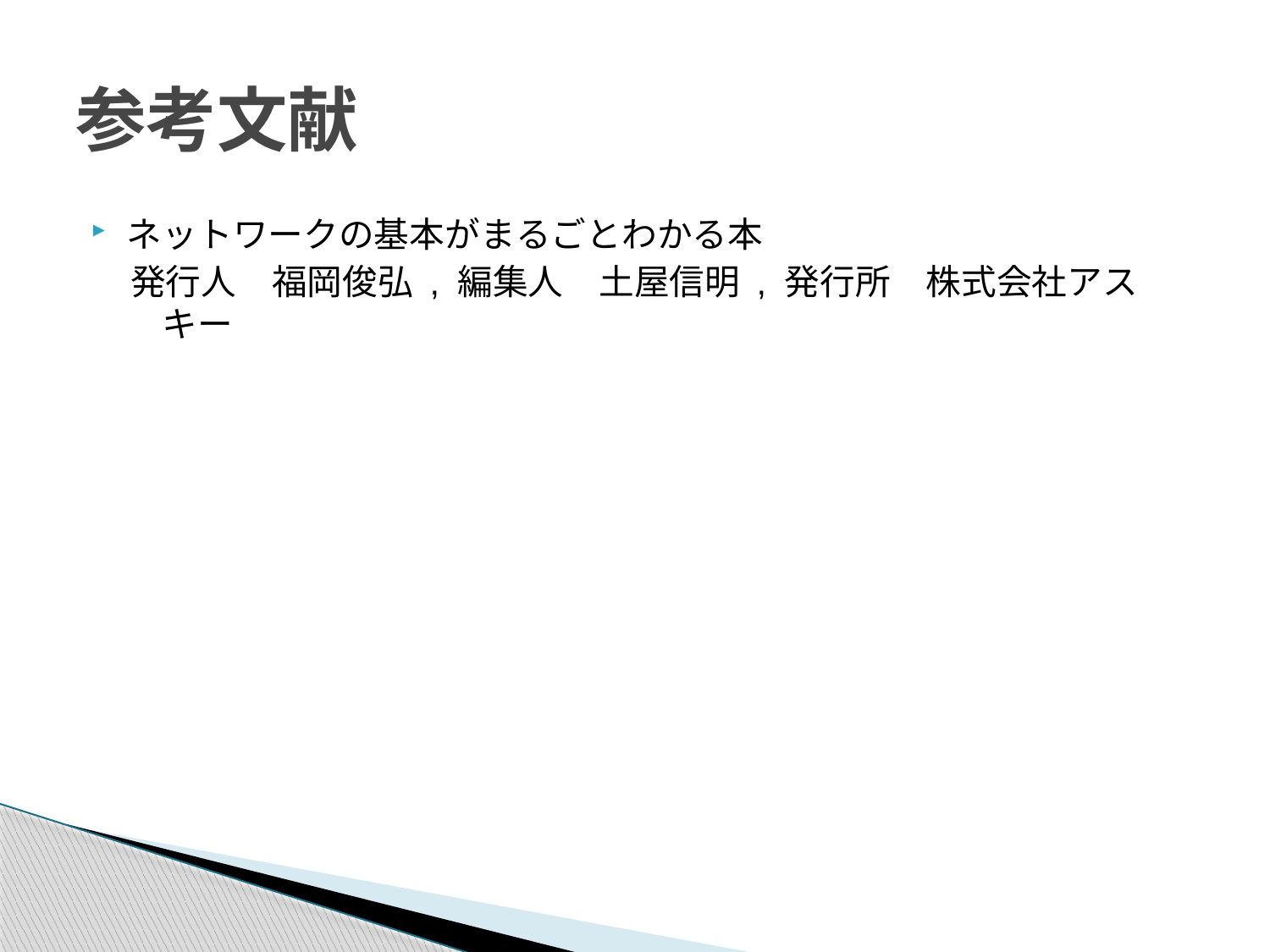

# 参考文献
ネットワークの基本がまるごとわかる本
発行人　福岡俊弘 , 編集人　土屋信明 , 発行所　株式会社アスキー